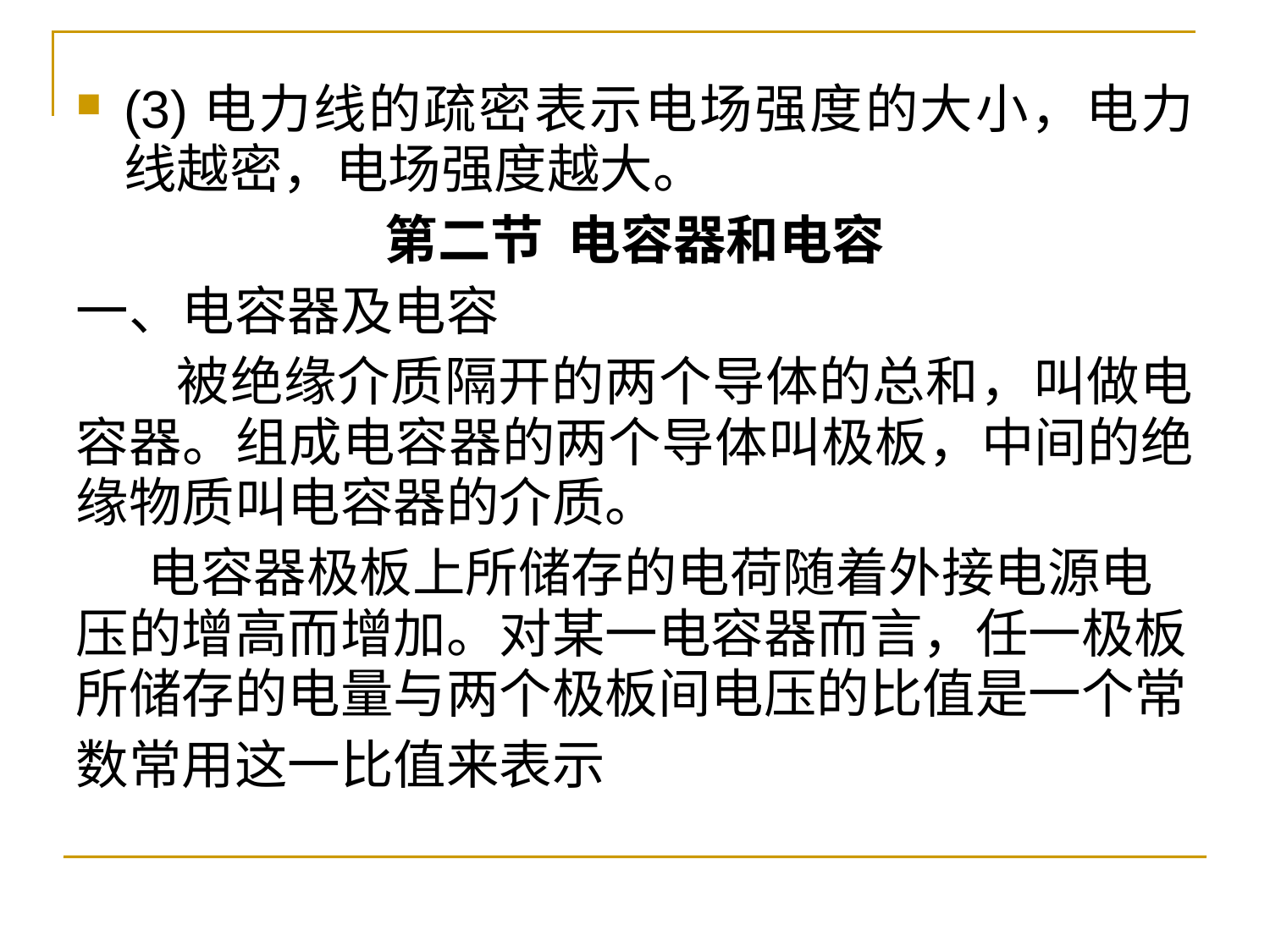

(3)电力线的疏密表示电场强度的大小，电力线越密，电场强度越大。
第二节  电容器和电容
一、电容器及电容
       被绝缘介质隔开的两个导体的总和，叫做电容器。组成电容器的两个导体叫极板，中间的绝缘物质叫电容器的介质。
     电容器极板上所储存的电荷随着外接电源电压的增高而增加。对某一电容器而言，任一极板所储存的电量与两个极板间电压的比值是一个常
数常用这一比值来表示